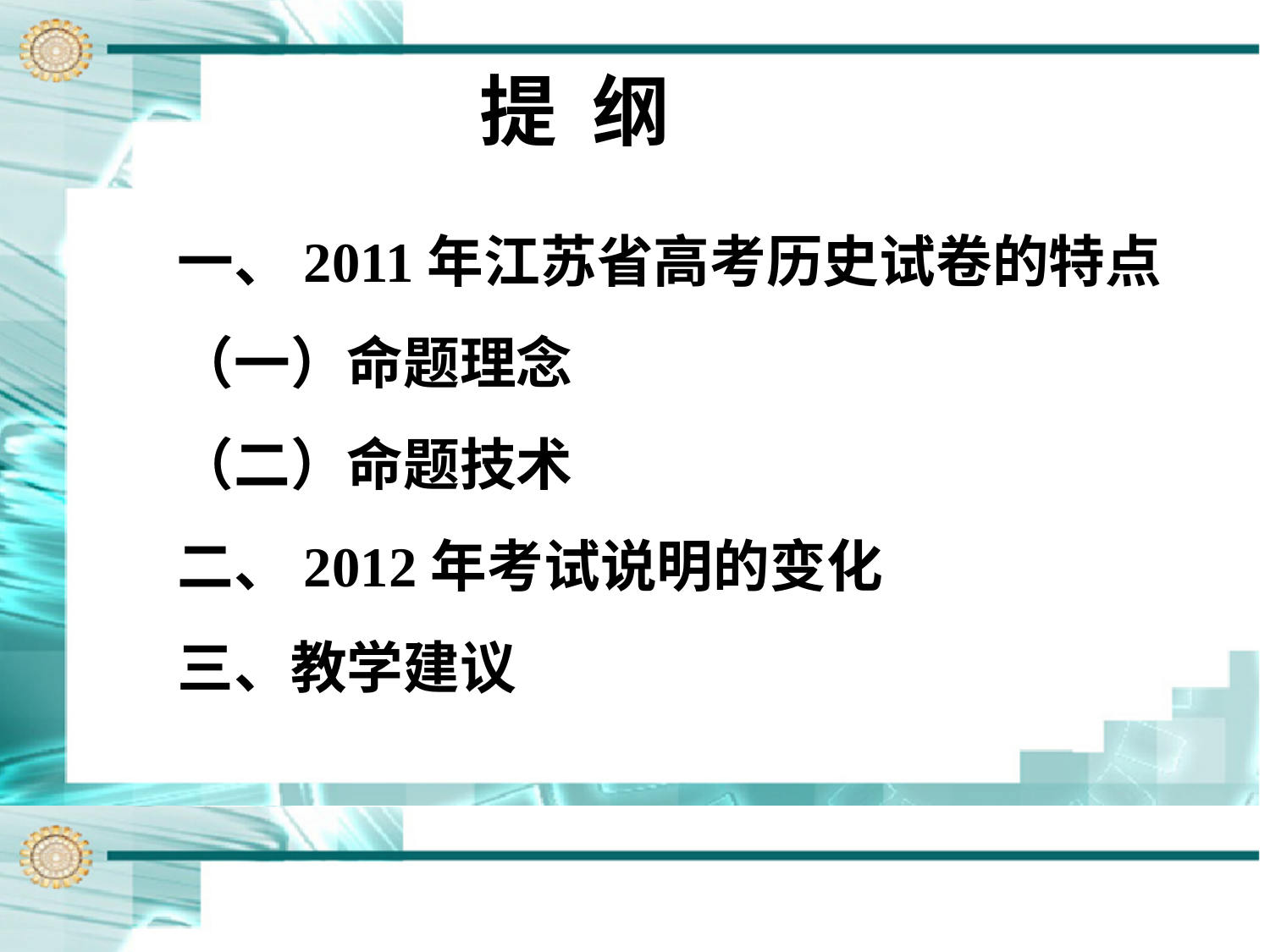

提  纲
一、2011年江苏省高考历史试卷的特点
（一）命题理念
（二）命题技术
二、2012年考试说明的变化
三、教学建议